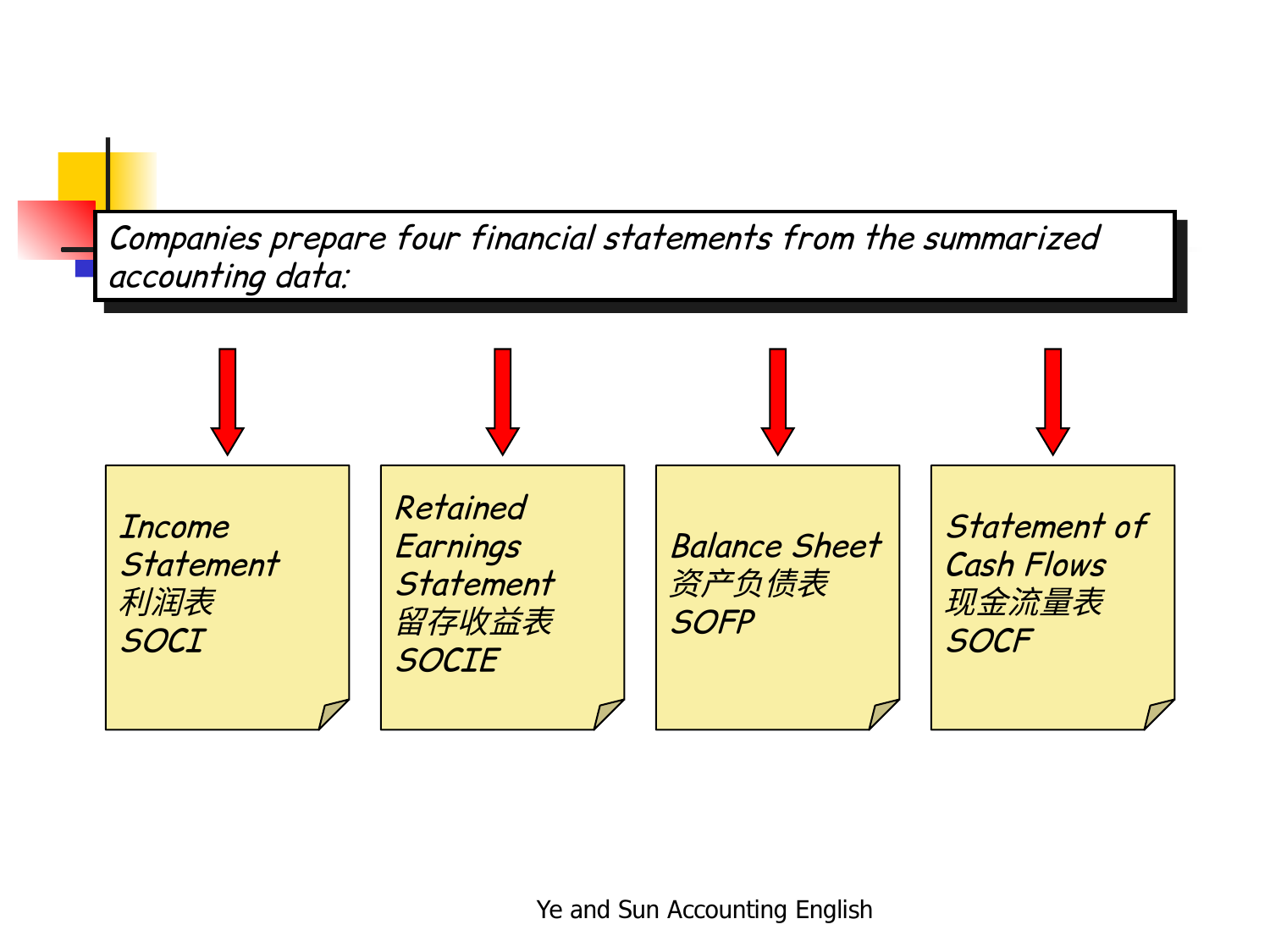

Companies prepare four financial statements from the summarized accounting data:

Income Statement
利润表
SOCI
Retained Earnings Statement
留存收益表
SOCIE
Balance Sheet
资产负债表
SOFP
Statement of Cash Flows
现金流量表
SOCF
Ye and Sun Accounting English
30